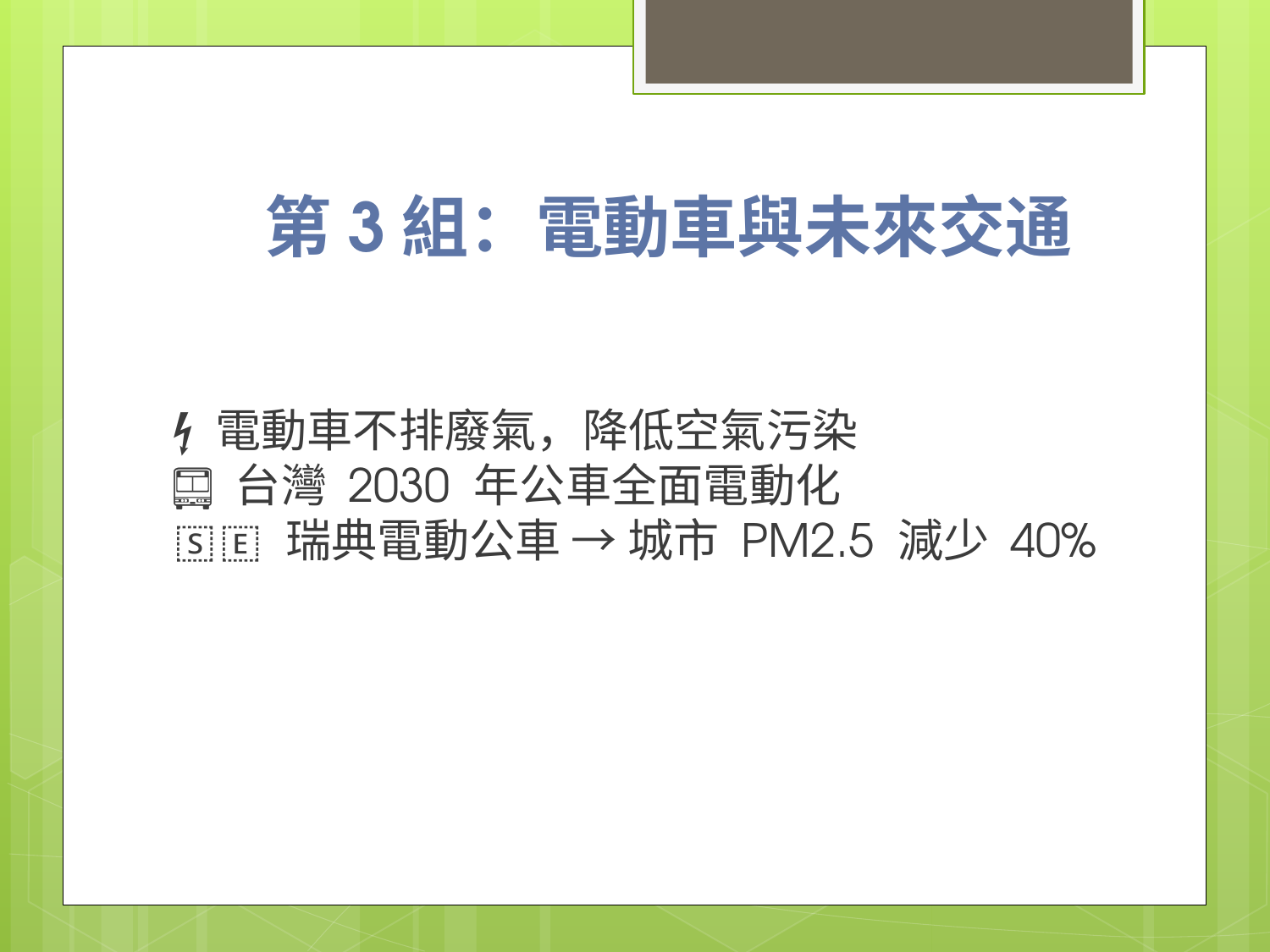

第3組：電動車與未來交通

⚡ 電動車不排廢氣，降低空氣污染
🚍 台灣 2030 年公車全面電動化
🇸🇪 瑞典電動公車 → 城市 PM2.5 減少 40%